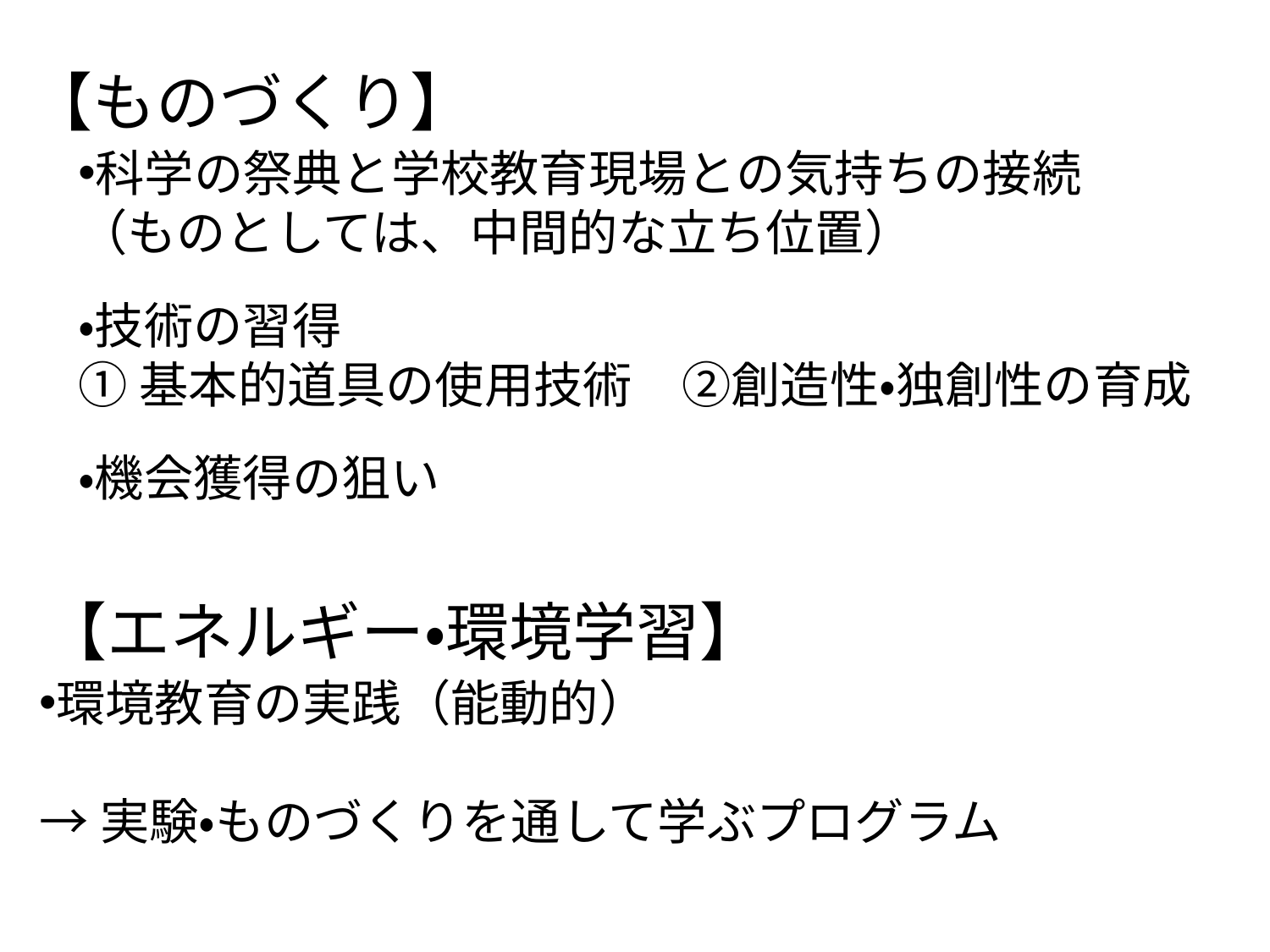

【ものづくり】
科学の祭典と学校教育現場との気持ちの接続
（ものとしては、中間的な立ち位置）

・技術の習得
①基本的道具の使用技術　②創造性・独創性の育成

・機会獲得の狙い
【エネルギー・環境学習】
環境教育の実践（能動的）

→実験・ものづくりを通して学ぶプログラム